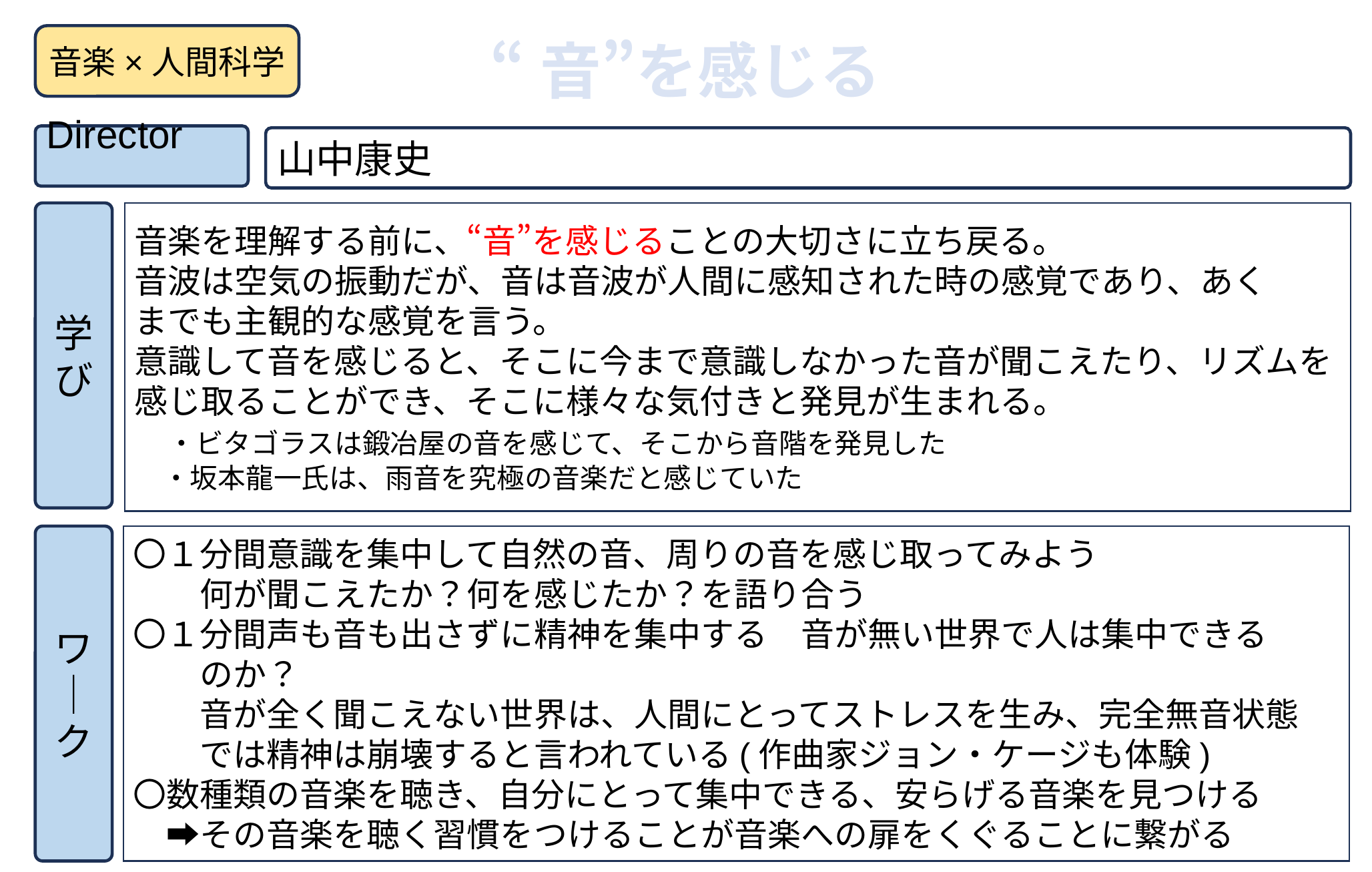

音楽×人間科学
“音”を感じる
Director
山中康史
学び
音楽を理解する前に、“音”を感じることの大切さに立ち戻る。
音波は空気の振動だが、音は音波が人間に感知された時の感覚であり、あく
までも主観的な感覚を言う。
意識して音を感じると、そこに今まで意識しなかった音が聞こえたり、リズムを
感じ取ることができ、そこに様々な気付きと発見が生まれる。
　・ビタゴラスは鍛冶屋の音を感じて、そこから音階を発見した
　・坂本龍一氏は、雨音を究極の音楽だと感じていた
ワ│ク
〇１分間意識を集中して自然の音、周りの音を感じ取ってみよう
　　何が聞こえたか？何を感じたか？を語り合う
〇１分間声も音も出さずに精神を集中する　音が無い世界で人は集中できる
　　のか？
　　音が全く聞こえない世界は、人間にとってストレスを生み、完全無音状態
　　では精神は崩壊すると言われている(作曲家ジョン・ケージも体験)
〇数種類の音楽を聴き、自分にとって集中できる、安らげる音楽を見つける
　➡その音楽を聴く習慣をつけることが音楽への扉をくぐることに繋がる